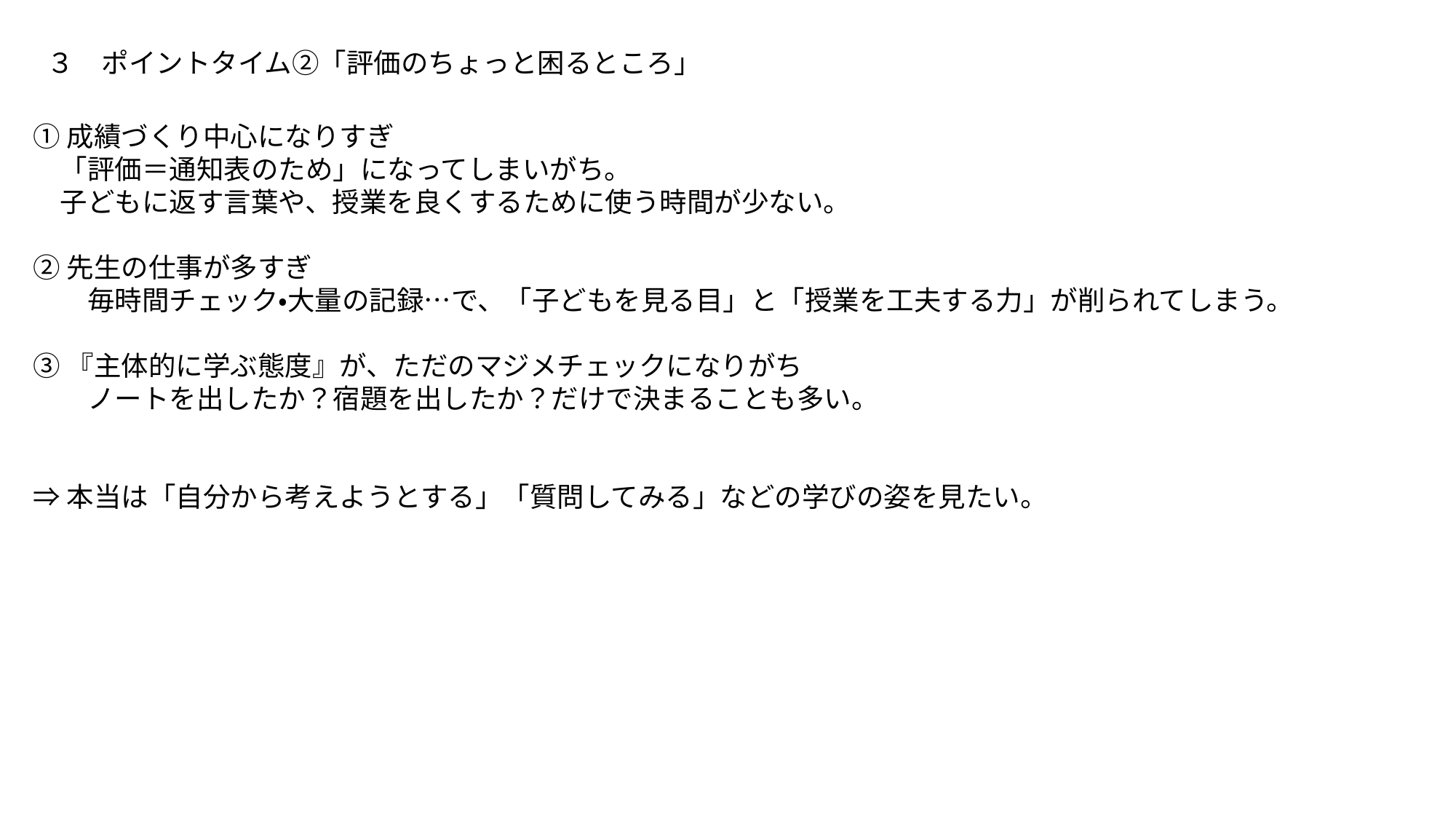

３　ポイントタイム②「評価のちょっと困るところ」
①成績づくり中心になりすぎ
　「評価＝通知表のため」になってしまいがち。
　子どもに返す言葉や、授業を良くするために使う時間が少ない。

②先生の仕事が多すぎ
　　毎時間チェック・大量の記録…で、「子どもを見る目」と「授業を工夫する力」が削られてしまう。

③『主体的に学ぶ態度』が、ただのマジメチェックになりがち
　　ノートを出したか？宿題を出したか？だけで決まることも多い。

⇒本当は「自分から考えようとする」「質問してみる」などの学びの姿を見たい。